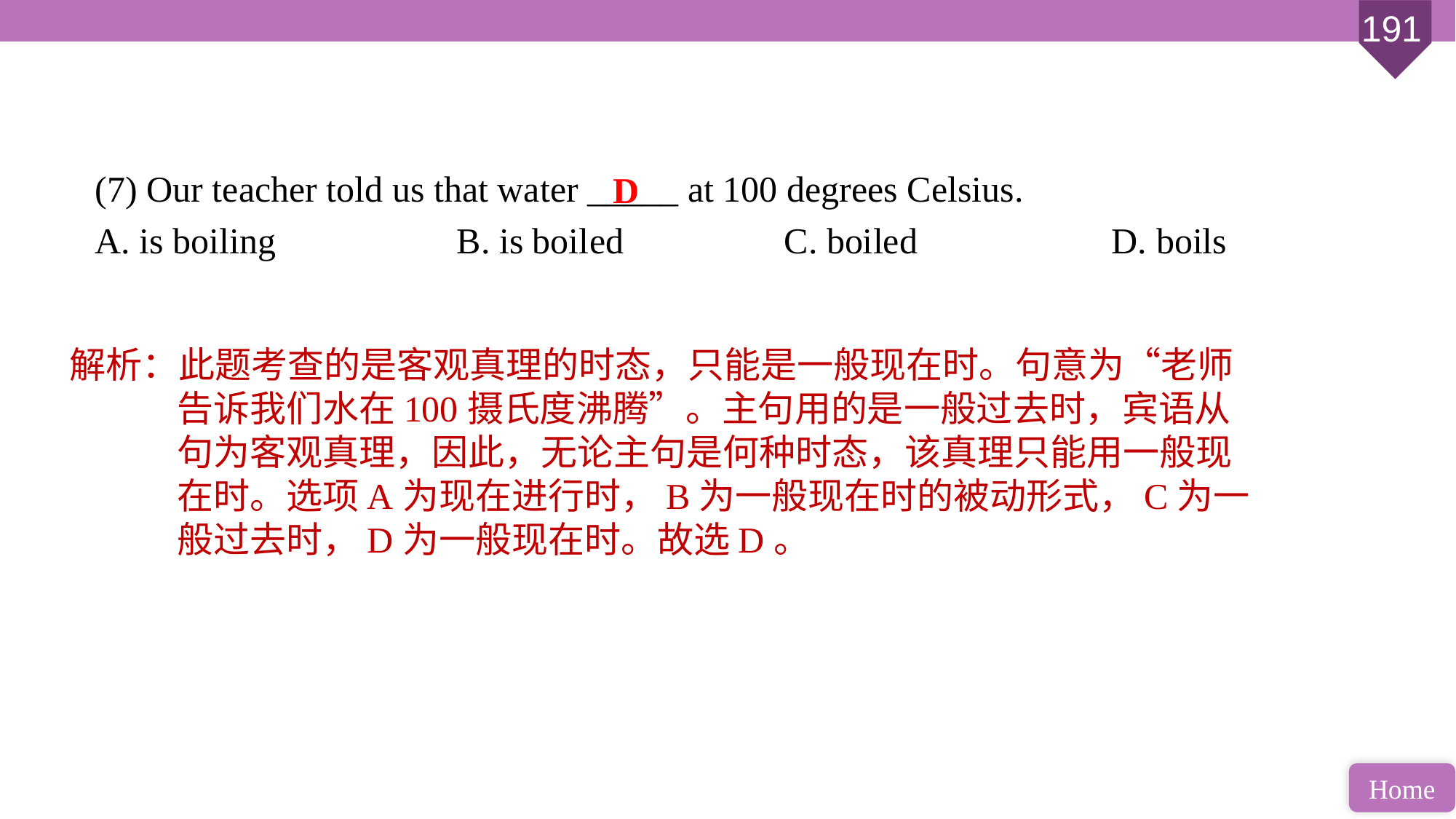

(7) Our teacher told us that water _____ at 100 degrees Celsius.
A. is boiling		B. is boiled 		C. boiled 		D. boils

D
解析：此题考查的是客观真理的时态，只能是一般现在时。句意为“老师告诉我们水在100摄氏度沸腾”。主句用的是一般过去时，宾语从句为客观真理，因此，无论主句是何种时态，该真理只能用一般现在时。选项A为现在进行时，B为一般现在时的被动形式，C为一般过去时，D为一般现在时。故选D。